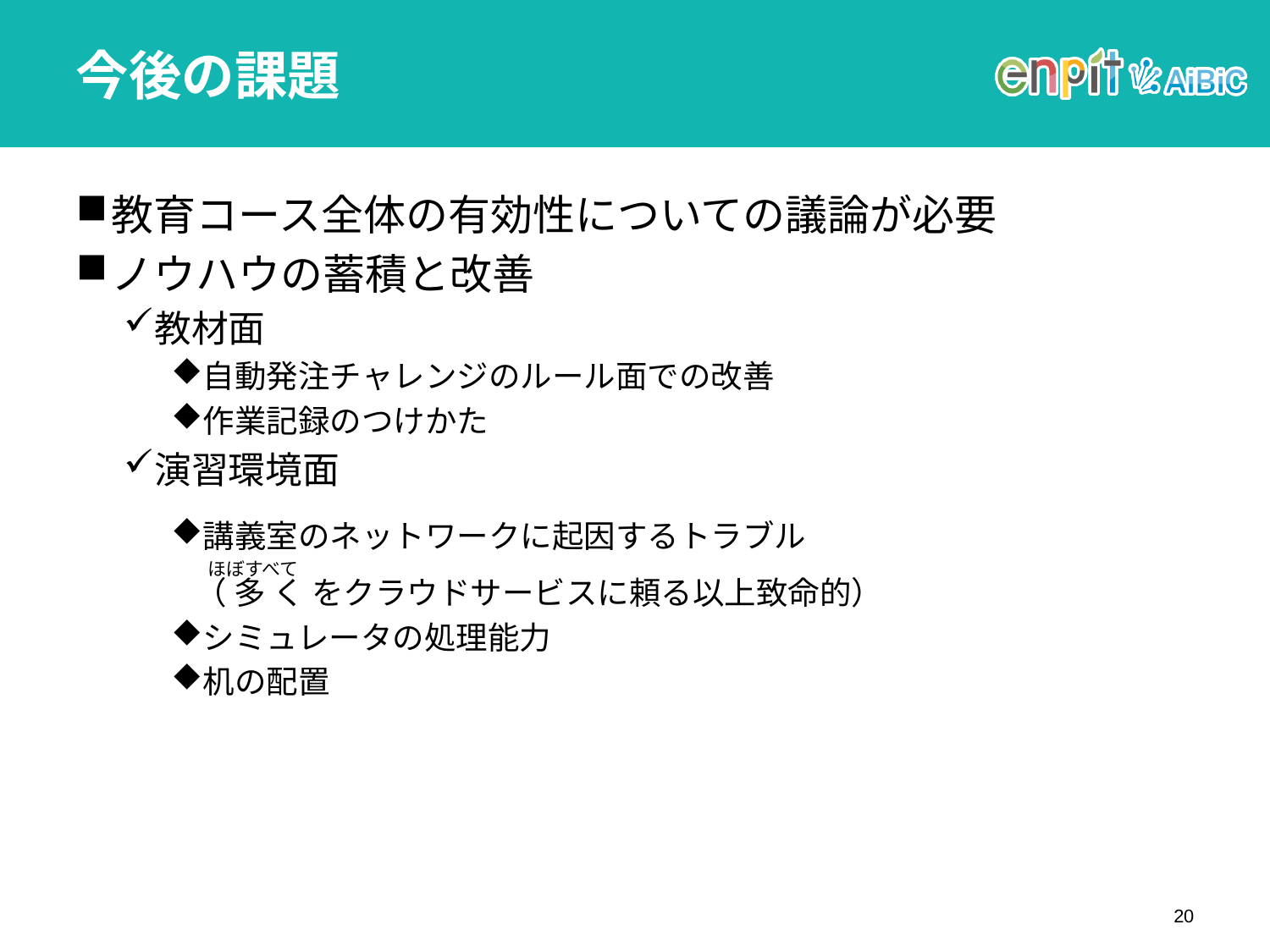

# 今後の課題
教育コース全体の有効性についての議論が必要
ノウハウの蓄積と改善
教材面
自動発注チャレンジのルール面での改善
作業記録のつけかた
演習環境面
講義室のネットワークに起因するトラブル
（ 多 く をクラウドサービスに頼る以上致命的）
シミュレータの処理能力
机の配置
ほぼすべて
20